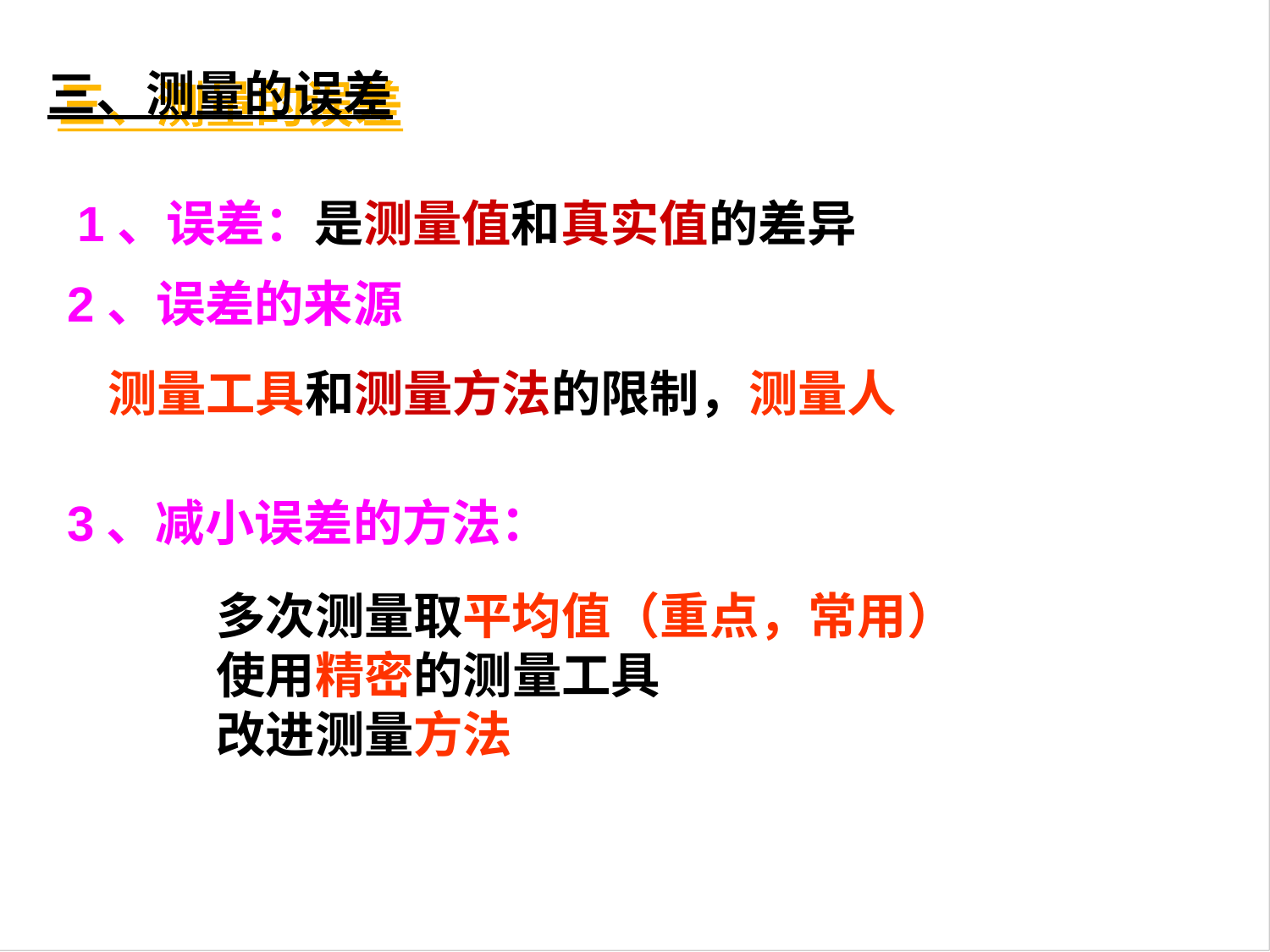

三、测量的误差
1、误差：是测量值和真实值的差异
2、误差的来源
测量工具和测量方法的限制，测量人
3、减小误差的方法：
多次测量取平均值（重点，常用）
使用精密的测量工具
改进测量方法